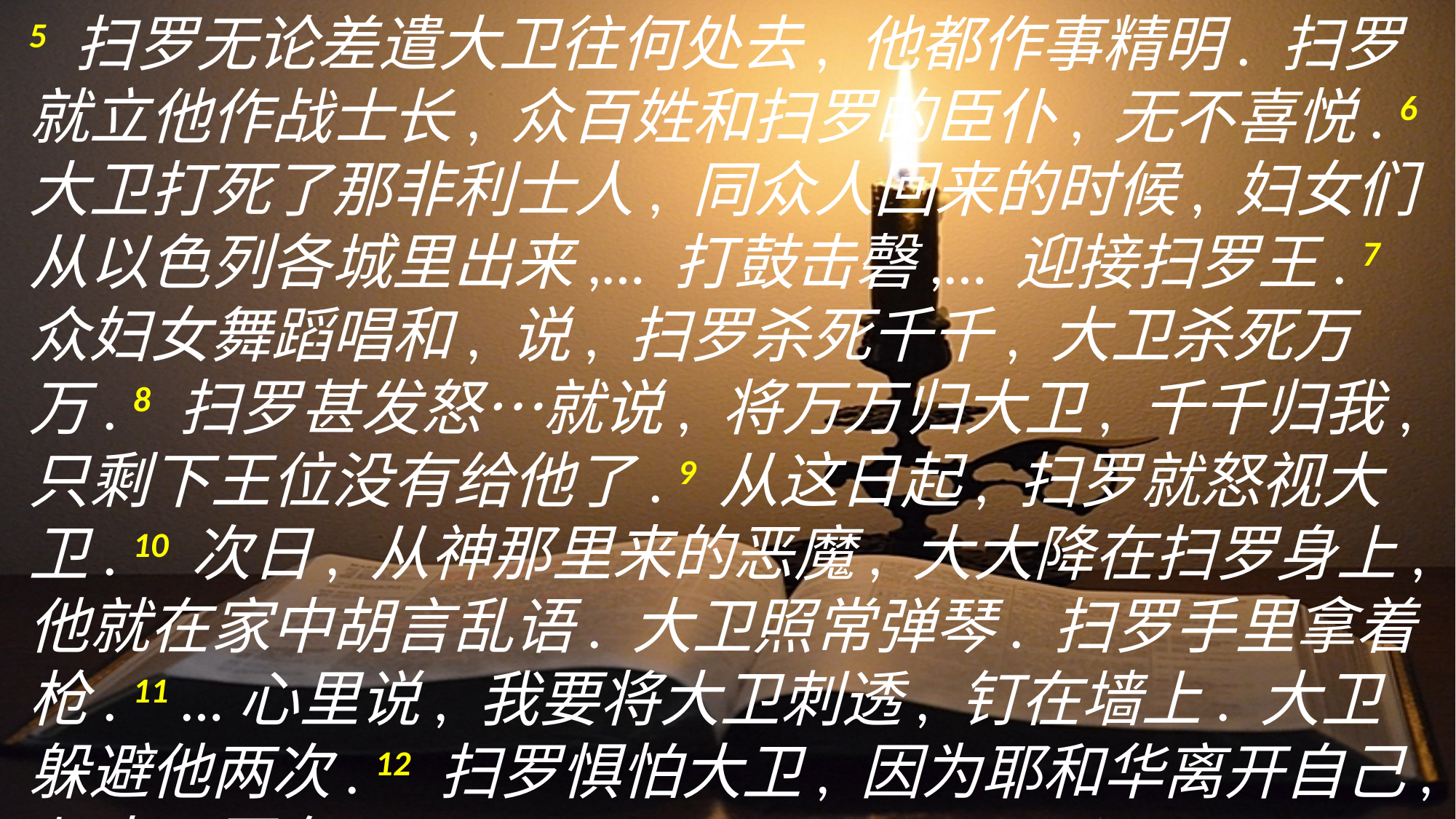

5 扫罗无论差遣大卫往何处去, 他都作事精明. 扫罗就立他作战士长, 众百姓和扫罗的臣仆, 无不喜悦. 6 大卫打死了那非利士人, 同众人回来的时候, 妇女们从以色列各城里出来,… 打鼓击磬,… 迎接扫罗王. 7 众妇女舞蹈唱和, 说, 扫罗杀死千千, 大卫杀死万万. 8 扫罗甚发怒…就说, 将万万归大卫, 千千归我, 只剩下王位没有给他了. 9 从这日起, 扫罗就怒视大卫. 10 次日, 从神那里来的恶魔, 大大降在扫罗身上, 他就在家中胡言乱语. 大卫照常弹琴. 扫罗手里拿着枪. 11 …心里说, 我要将大卫刺透, 钉在墙上. 大卫躲避他两次. 12 扫罗惧怕大卫, 因为耶和华离开自己,与大卫同在.